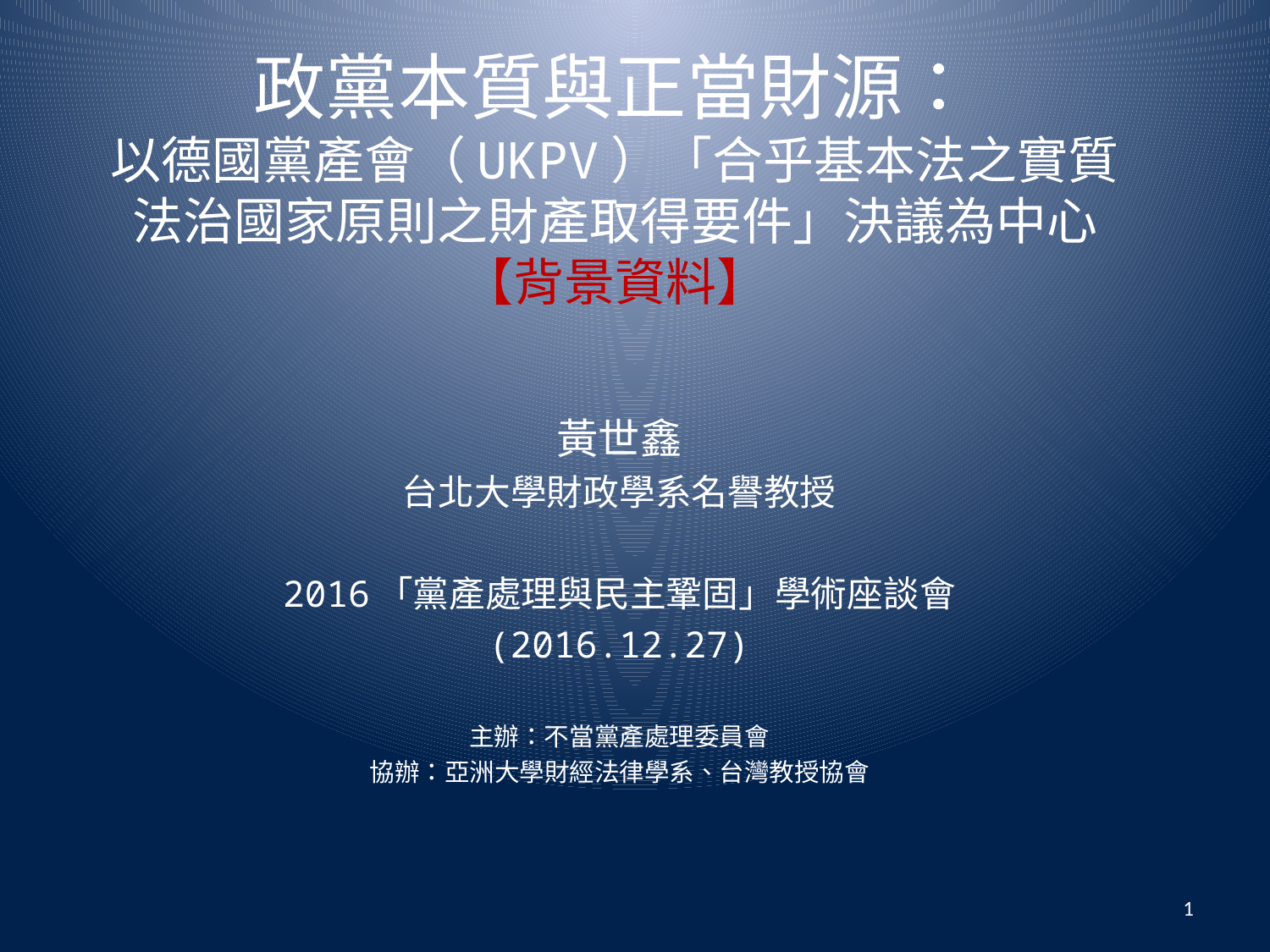

# 政黨本質與正當財源： 以德國黨產會（UKPV）「合乎基本法之實質法治國家原則之財產取得要件」決議為中心 【背景資料】
黃世鑫
台北大學財政學系名譽教授

2016「黨產處理與民主鞏固」學術座談會
(2016.12.27)

主辦：不當黨產處理委員會
協辦：亞洲大學財經法律學系、台灣教授協會

1